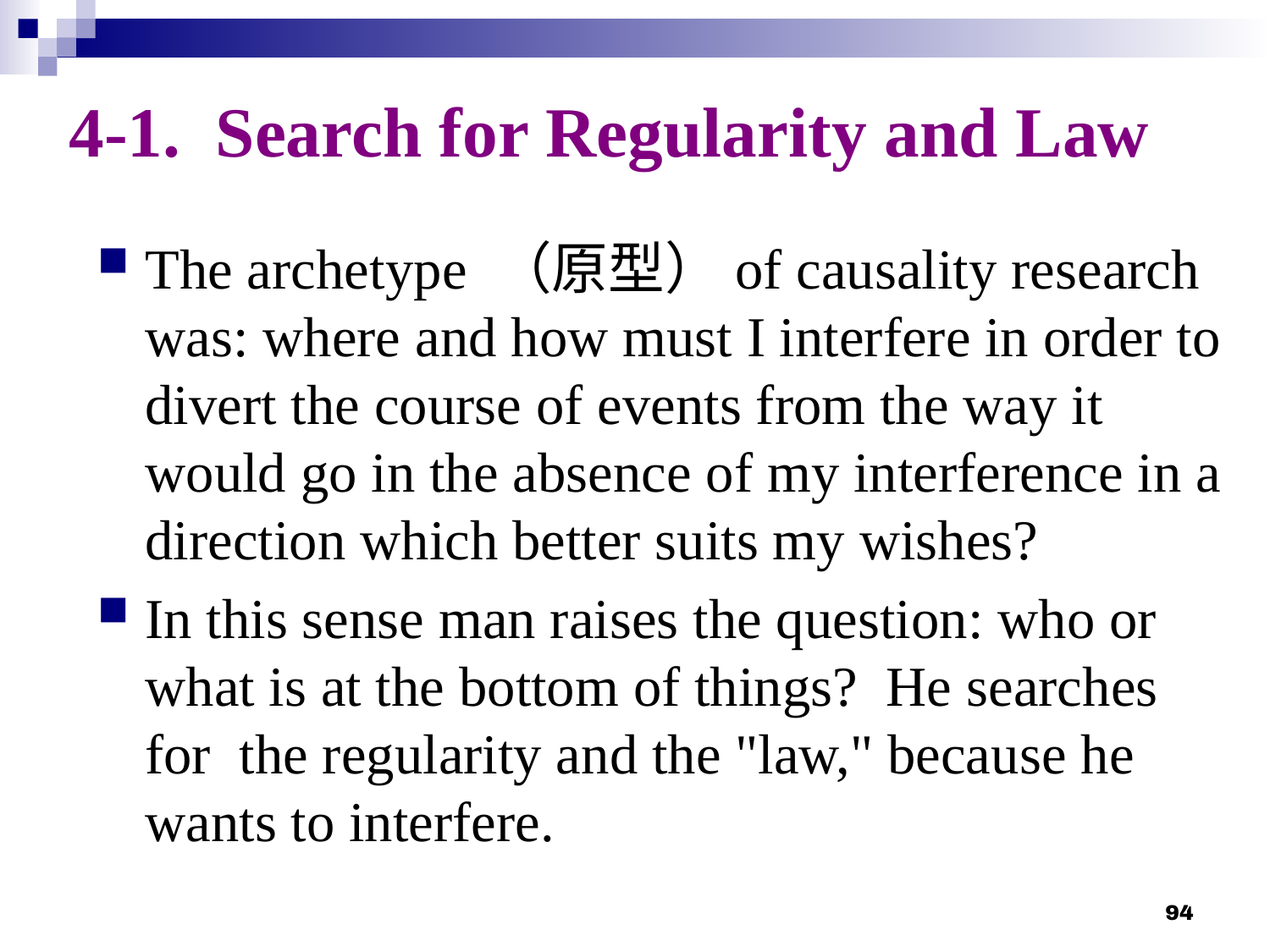

# 4-1.  Search for Regularity and Law
The archetype （原型）of causality research was: where and how must I interfere in order to divert the course of events from the way it would go in the absence of my interference in a direction which better suits my wishes?
In this sense man raises the question: who or what is at the bottom of things?  He searches for  the regularity and the "law," because he wants to interfere.
94